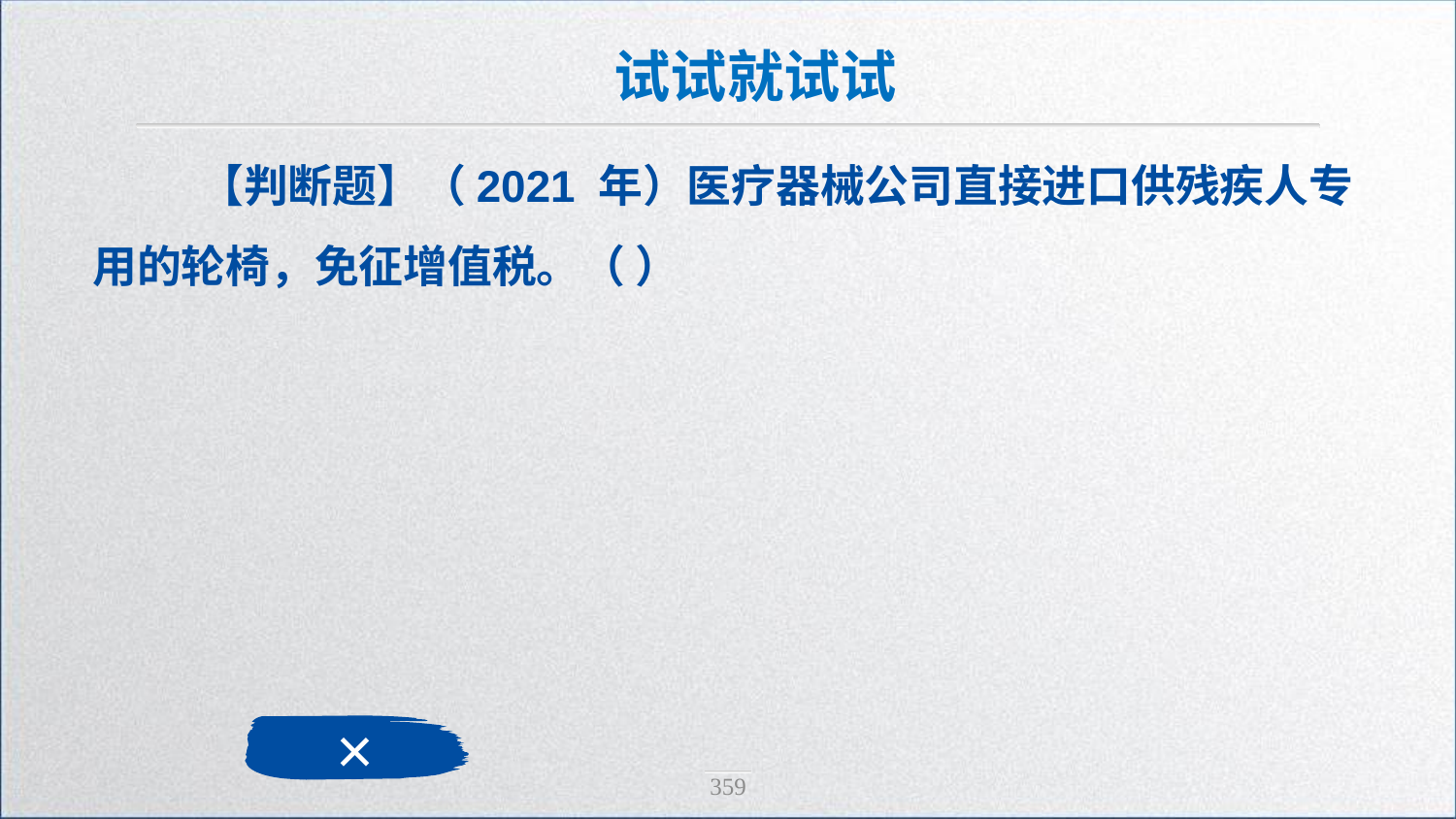

试试就试试
 【判断题】（2021 年）医疗器械公司直接进口供残疾人专用的轮椅，免征增值税。（ ）

×

359